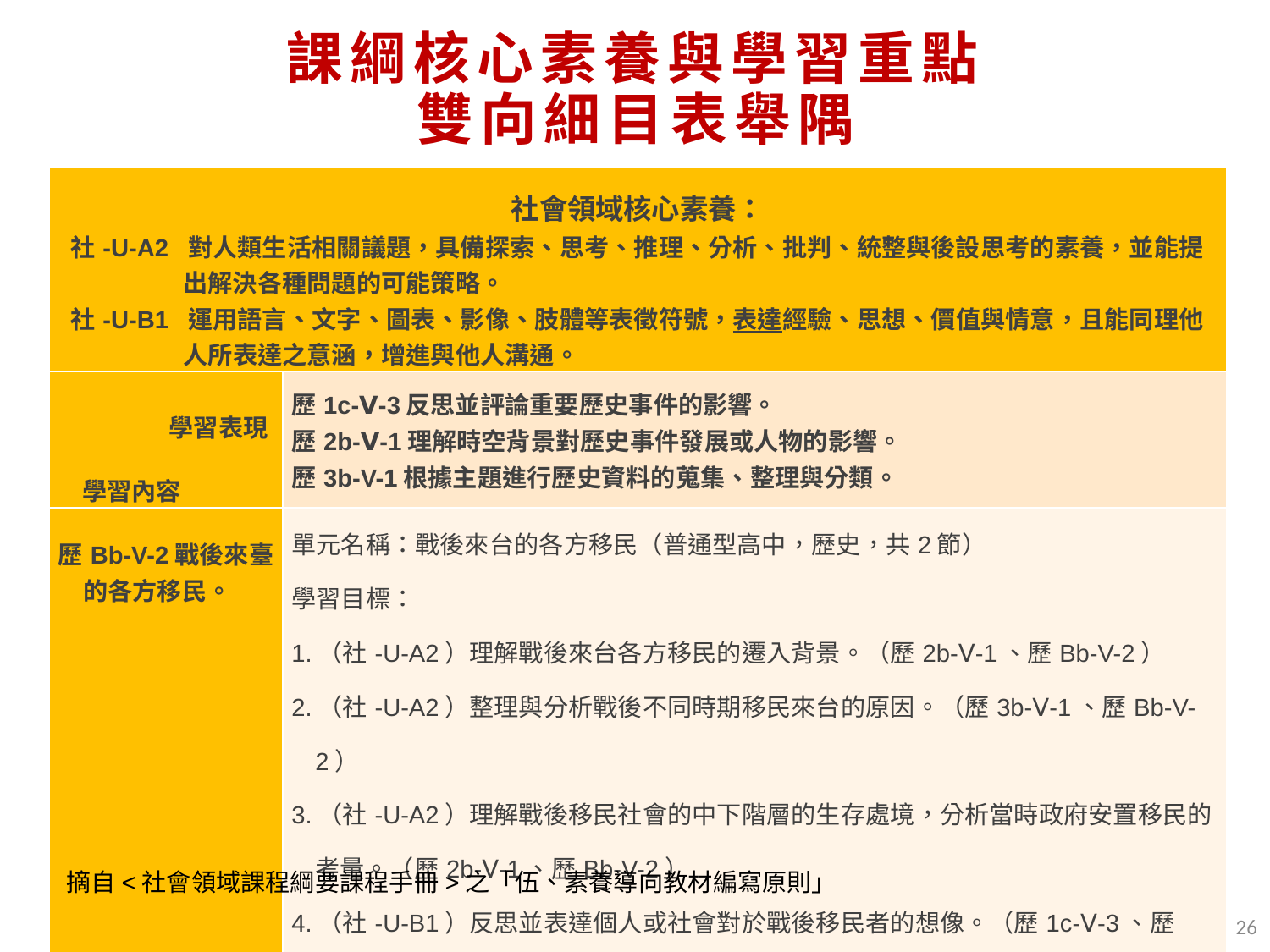

# 課綱核心素養與學習重點 雙向細目表舉隅
| 社會領域核心素養： 社-U-A2 對人類生活相關議題，具備探索、思考、推理、分析、批判、統整與後設思考的素養，並能提出解決各種問題的可能策略。 社-U-B1 運用語言、文字、圖表、影像、肢體等表徵符號，表達經驗、思想、價值與情意，且能同理他人所表達之意涵，增進與他人溝通。 |  |
| --- | --- |
| 學習表現   學習內容 | 歷1c-Ⅴ-3反思並評論重要歷史事件的影響。 歷2b-Ⅴ-1理解時空背景對歷史事件發展或人物的影響。 歷3b-V-1根據主題進行歷史資料的蒐集、整理與分類。 |
| 歷Bb-V-2戰後來臺的各方移民。 | 單元名稱：戰後來台的各方移民（普通型高中，歷史，共2節） 學習目標： 1.（社-U-A2）理解戰後來台各方移民的遷入背景。（歷2b-Ⅴ-1、歷Bb-V-2） 2.（社-U-A2）整理與分析戰後不同時期移民來台的原因。（歷3b-Ⅴ-1、歷Bb-V-2） 3.（社-U-A2）理解戰後移民社會的中下階層的生存處境，分析當時政府安置移民的考量。（歷2b-Ⅴ-1、歷Bb-V-2） 4.（社-U-B1）反思並表達個人或社會對於戰後移民者的想像。（歷1c-Ⅴ-3、歷Bb-V-2） |
摘自<社會領域課程綱要課程手冊>之「伍、素養導向教材編寫原則」
26